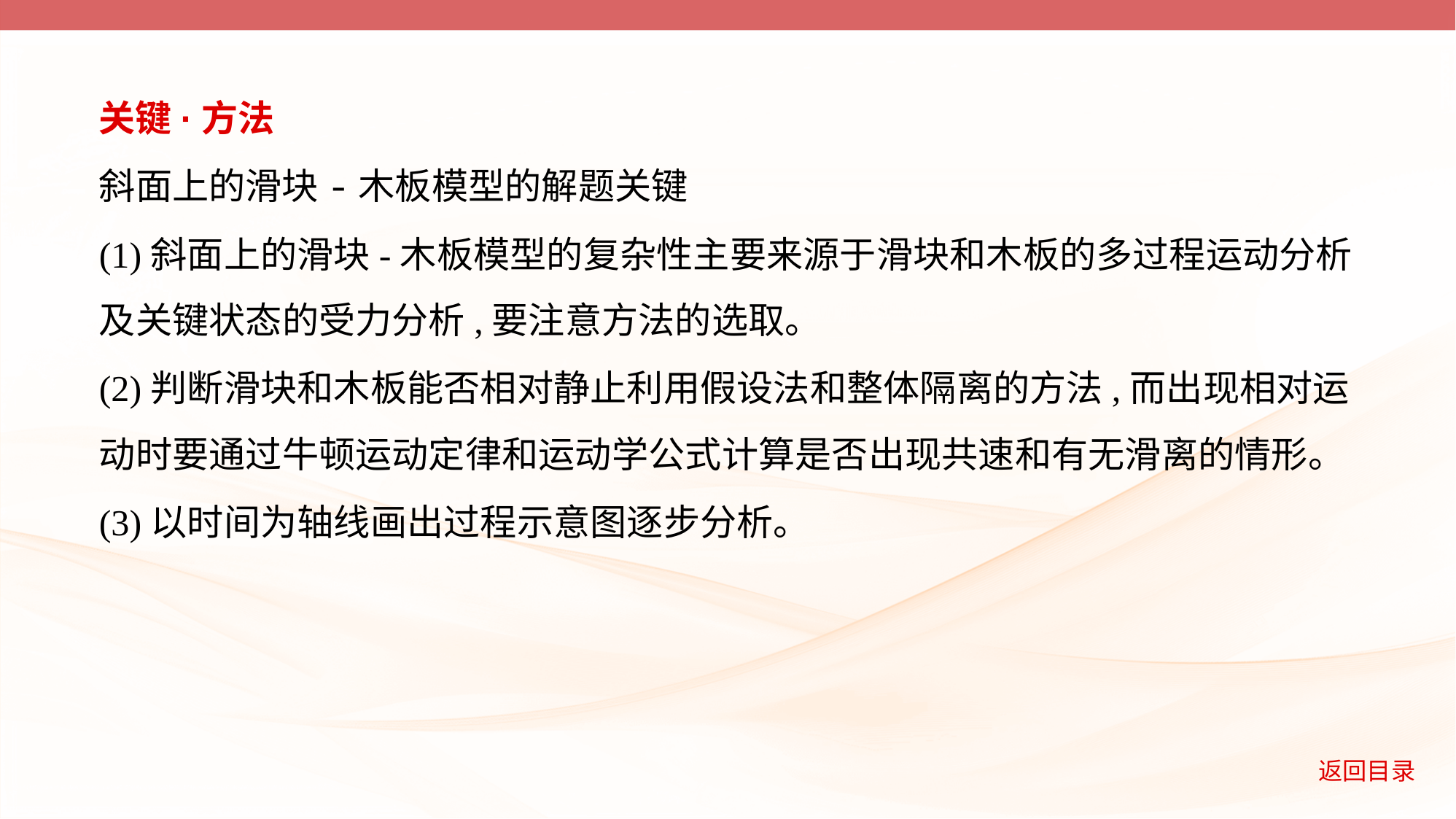

关键·方法
斜面上的滑块-木板模型的解题关键
(1)斜面上的滑块-木板模型的复杂性主要来源于滑块和木板的多过程运动分析及关键状态的受力分析,要注意方法的选取。
(2)判断滑块和木板能否相对静止利用假设法和整体隔离的方法,而出现相对运动时要通过牛顿运动定律和运动学公式计算是否出现共速和有无滑离的情形。
(3)以时间为轴线画出过程示意图逐步分析。